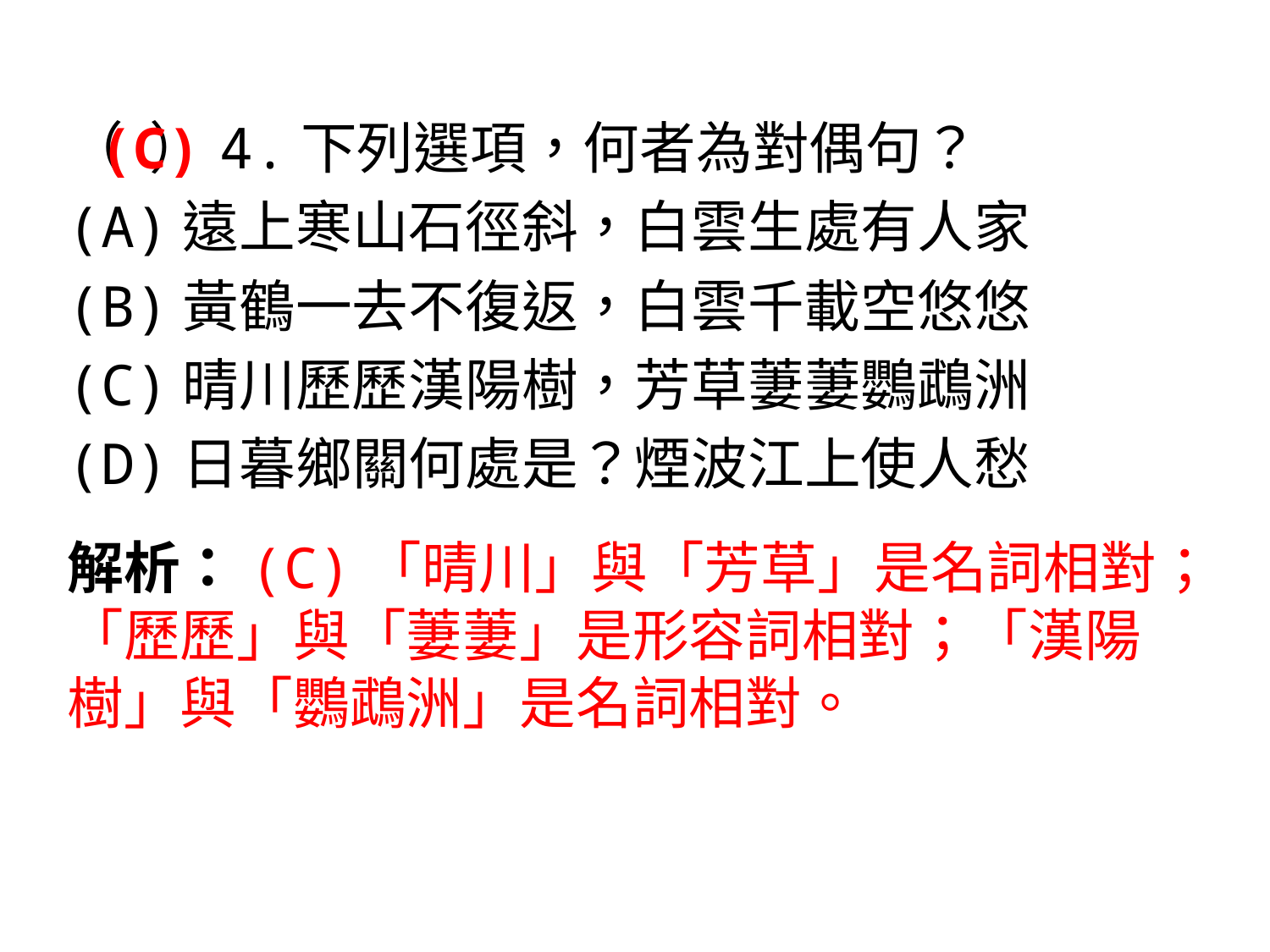

（  ）4.下列選項，何者為對偶句？
(A)遠上寒山石徑斜，白雲生處有人家
(B)黃鶴一去不復返，白雲千載空悠悠
(C)晴川歷歷漢陽樹，芳草萋萋鸚鵡洲
(D)日暮鄉關何處是？煙波江上使人愁

(C)
解析：(C)「晴川」與「芳草」是名詞相對；
「歷歷」與「萋萋」是形容詞相對；「漢陽
樹」與「鸚鵡洲」是名詞相對。